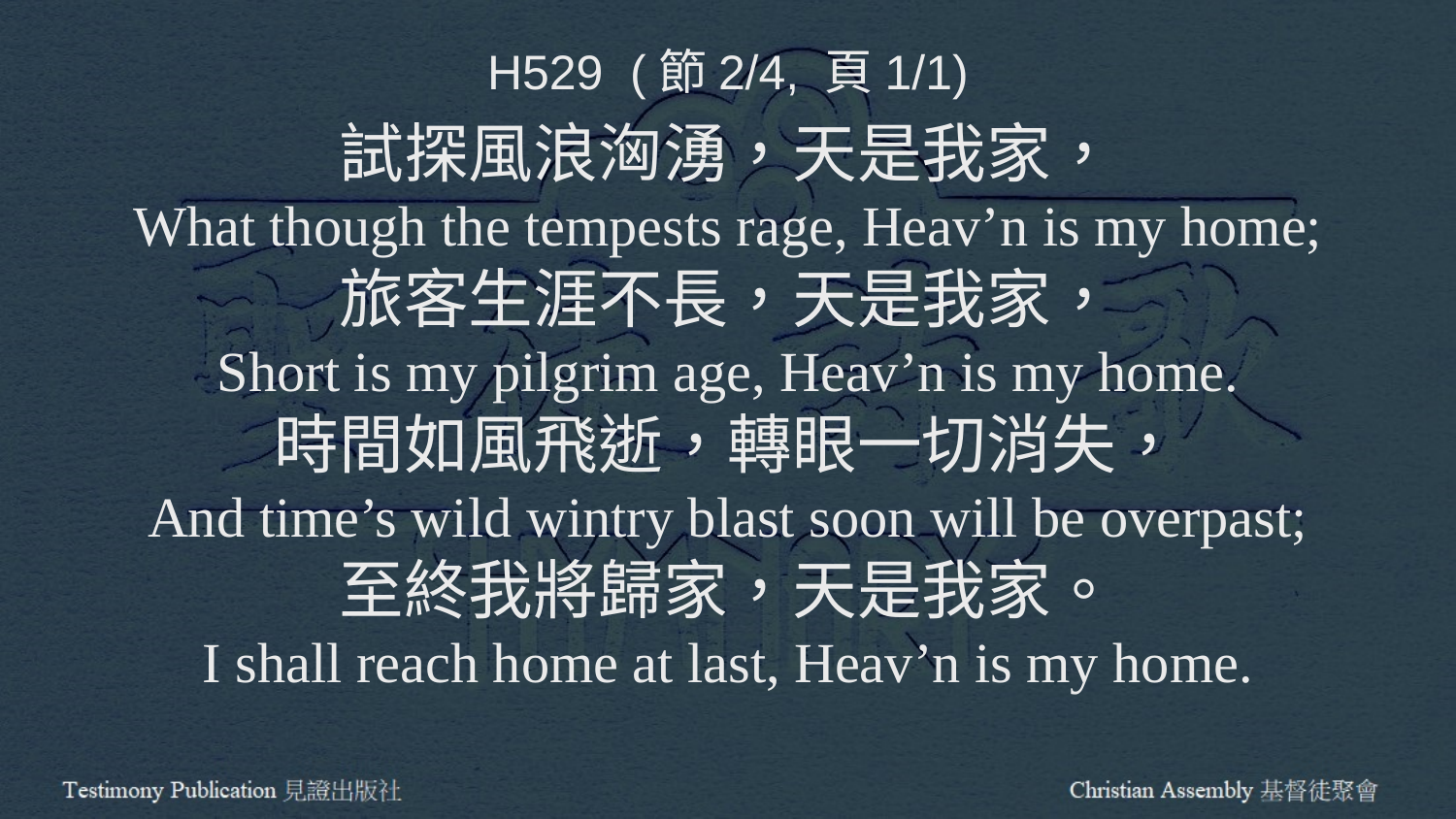

H529  (節2/4, 頁1/1)
試探風浪洶湧，天是我家，
What though the tempests rage, Heav’n is my home;
旅客生涯不長，天是我家，
Short is my pilgrim age, Heav’n is my home.
時間如風飛逝，轉眼一切消失，
And time’s wild wintry blast soon will be overpast;
至終我將歸家，天是我家。
I shall reach home at last, Heav’n is my home.